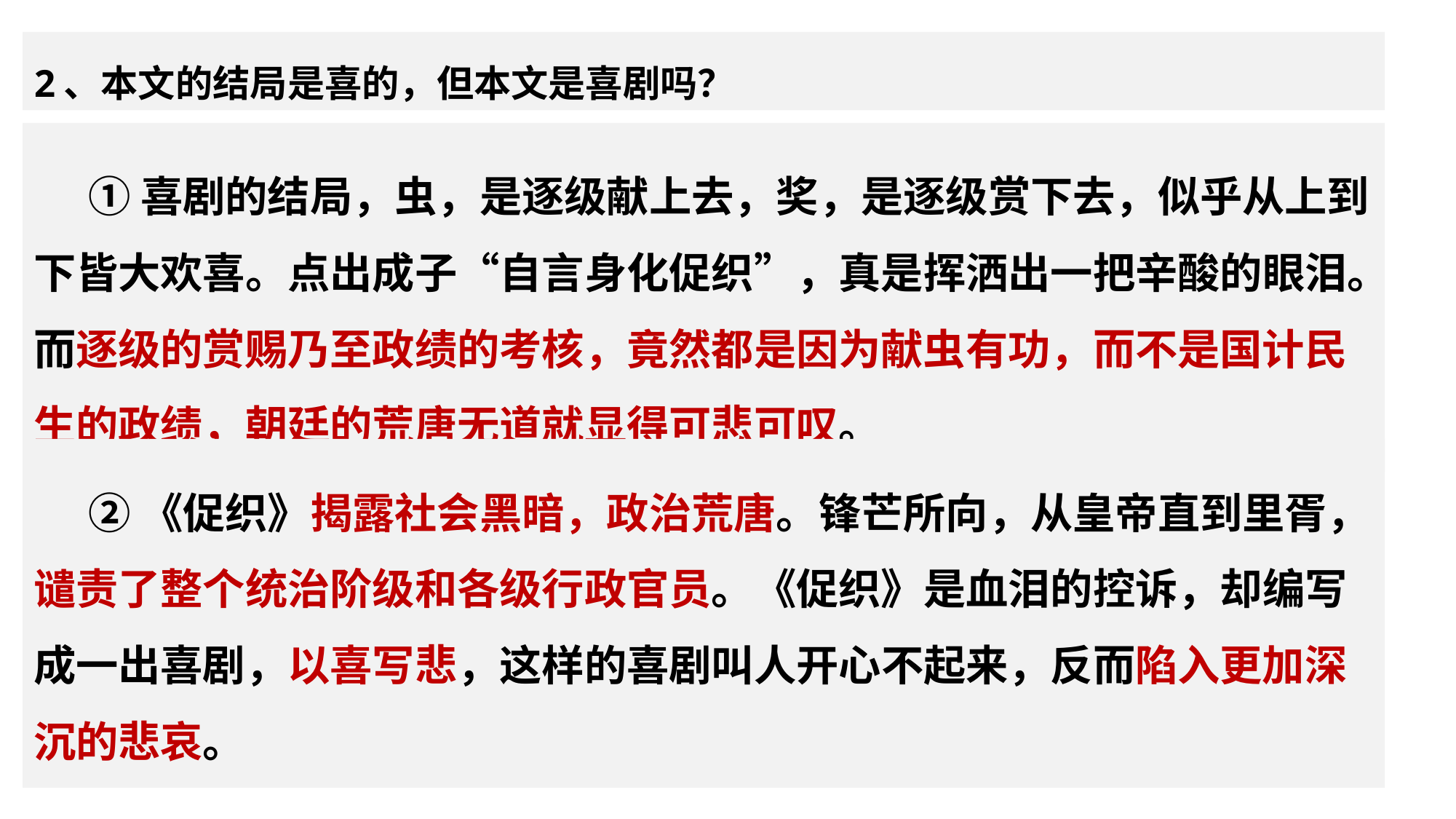

2、本文的结局是喜的，但本文是喜剧吗？
①喜剧的结局，虫，是逐级献上去，奖，是逐级赏下去，似乎从上到下皆大欢喜。点出成子“自言身化促织”，真是挥洒出一把辛酸的眼泪。而逐级的赏赐乃至政绩的考核，竟然都是因为献虫有功，而不是国计民生的政绩，朝廷的荒唐无道就显得可悲可叹。
②《促织》揭露社会黑暗，政治荒唐。锋芒所向，从皇帝直到里胥，谴责了整个统治阶级和各级行政官员。《促织》是血泪的控诉，却编写成一出喜剧，以喜写悲，这样的喜剧叫人开心不起来，反而陷入更加深沉的悲哀。